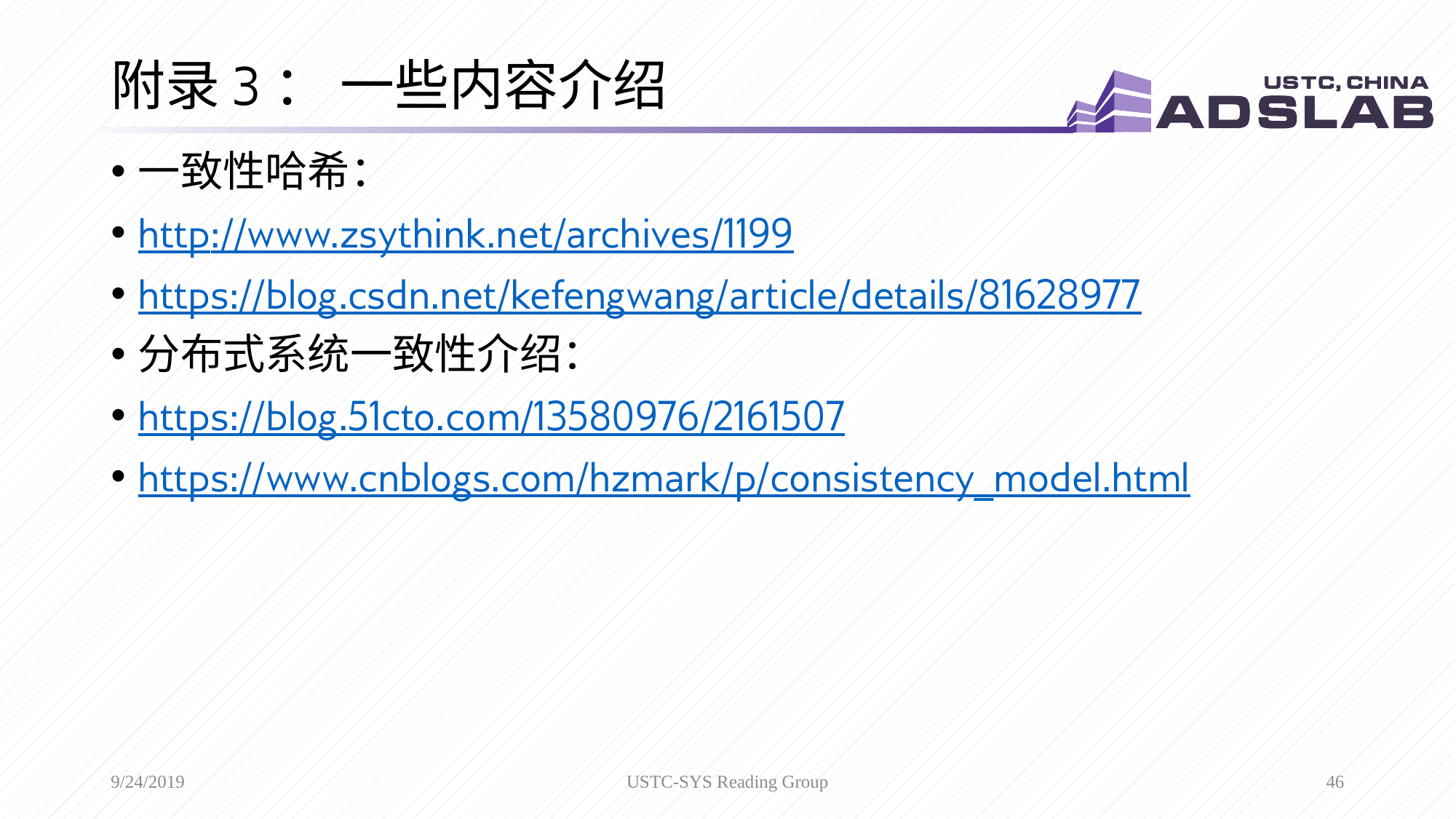

# 附录3： 一些内容介绍
一致性哈希：
http://www.zsythink.net/archives/1199
https://blog.csdn.net/kefengwang/article/details/81628977
分布式系统一致性介绍：
https://blog.51cto.com/13580976/2161507
https://www.cnblogs.com/hzmark/p/consistency_model.html
9/24/2019
USTC-SYS Reading Group